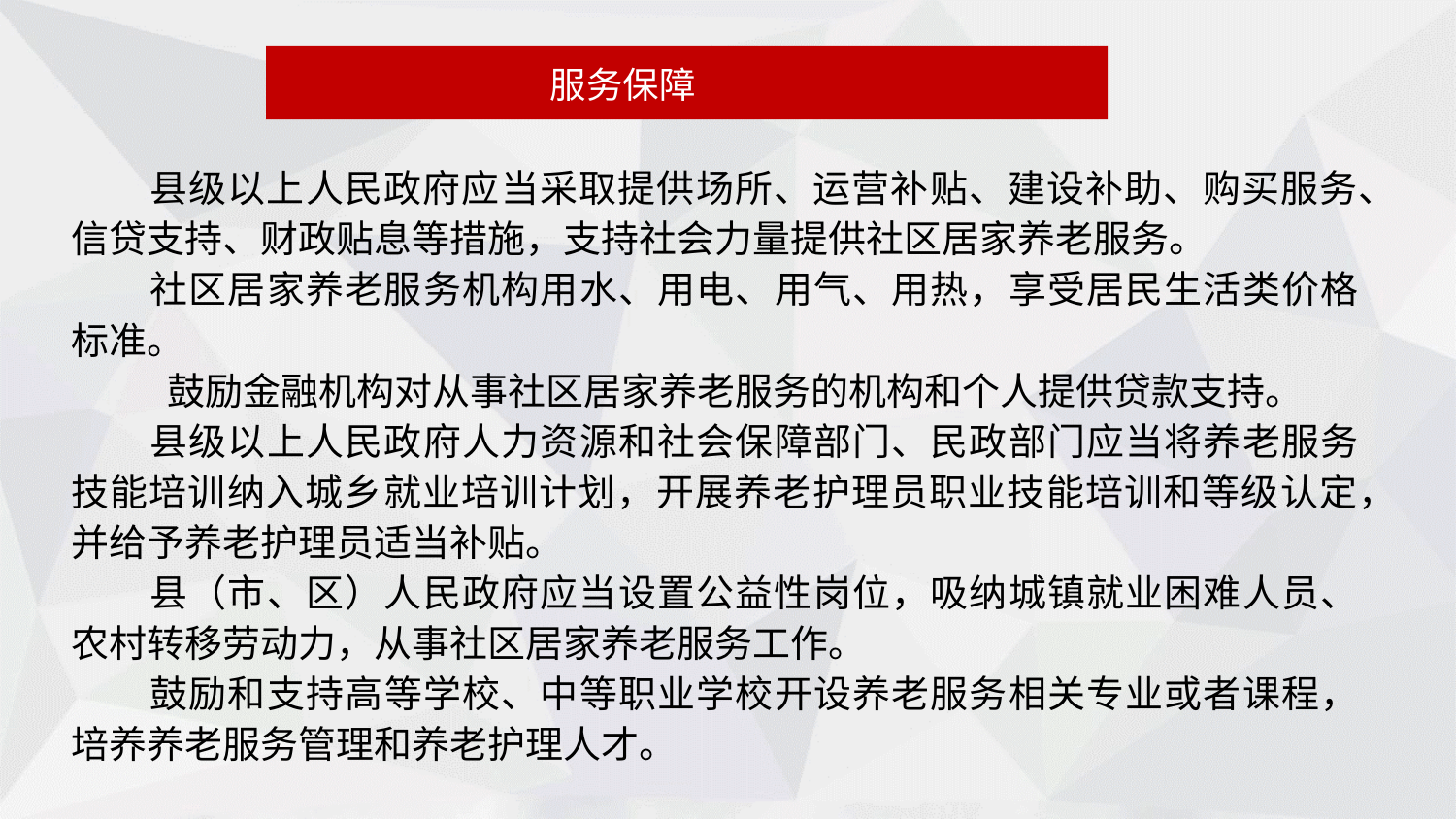

服务保障
县级以上人民政府应当采取提供场所、运营补贴、建设补助、购买服务、信贷支持、财政贴息等措施，支持社会力量提供社区居家养老服务。
社区居家养老服务机构用水、用电、用气、用热，享受居民生活类价格标准。
 鼓励金融机构对从事社区居家养老服务的机构和个人提供贷款支持。
县级以上人民政府人力资源和社会保障部门、民政部门应当将养老服务技能培训纳入城乡就业培训计划，开展养老护理员职业技能培训和等级认定，并给予养老护理员适当补贴。
县（市、区）人民政府应当设置公益性岗位，吸纳城镇就业困难人员、农村转移劳动力，从事社区居家养老服务工作。
鼓励和支持高等学校、中等职业学校开设养老服务相关专业或者课程，培养养老服务管理和养老护理人才。